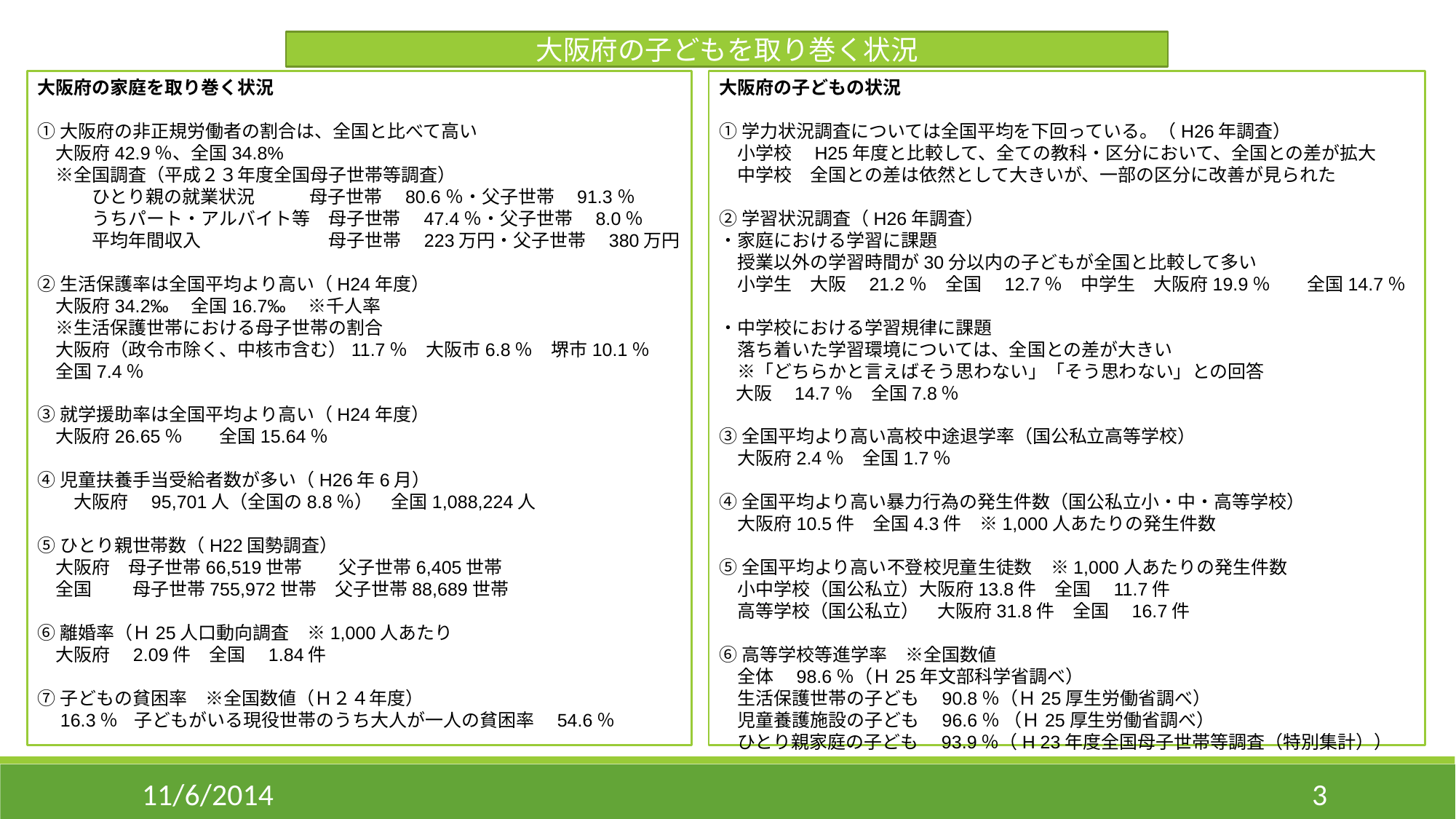

大阪府の子どもを取り巻く状況
大阪府の家庭を取り巻く状況

①大阪府の非正規労働者の割合は、全国と比べて高い
　大阪府42.9％、全国34.8%
　※全国調査（平成２３年度全国母子世帯等調査）
　　　ひとり親の就業状況　　　母子世帯　80.6％・父子世帯　91.3％
　　　うちパート・アルバイト等　母子世帯　47.4％・父子世帯　8.0％
　　　平均年間収入　　　　　　　母子世帯　223万円・父子世帯　380万円

②生活保護率は全国平均より高い（H24年度）
　大阪府34.2‰　全国16.7‰　※千人率
　※生活保護世帯における母子世帯の割合
　大阪府（政令市除く、中核市含む）11.7％　大阪市6.8％　堺市10.1％
　全国7.4％

③就学援助率は全国平均より高い（H24年度）
　大阪府26.65％　　全国15.64％

④児童扶養手当受給者数が多い（H26年6月）
　　大阪府　95,701人（全国の8.8％）　全国1,088,224人

⑤ひとり親世帯数（H22国勢調査）
　大阪府　母子世帯66,519世帯　　父子世帯6,405世帯
　全国　　 母子世帯755,972世帯　父子世帯88,689世帯

⑥離婚率（Ｈ25人口動向調査　※1,000人あたり
　大阪府　2.09件　全国　1.84件

⑦子どもの貧困率　※全国数値（Ｈ２４年度）
　16.3％    子どもがいる現役世帯のうち大人が一人の貧困率　54.6％

大阪府の子どもの状況

①学力状況調査については全国平均を下回っている。（H26年調査）
　小学校　H25年度と比較して、全ての教科・区分において、全国との差が拡大
　中学校　全国との差は依然として大きいが、一部の区分に改善が見られた

②学習状況調査（H26年調査）
・家庭における学習に課題
　授業以外の学習時間が30分以内の子どもが全国と比較して多い
　小学生　大阪　21.2％　全国　12.7％　中学生　大阪府19.9％　　全国14.7％
・中学校における学習規律に課題
　落ち着いた学習環境については、全国との差が大きい
　※「どちらかと言えばそう思わない」「そう思わない」との回答
   大阪　14.7％　全国7.8％

③全国平均より高い高校中途退学率（国公私立高等学校）
　大阪府2.4％　全国1.7％

④全国平均より高い暴力行為の発生件数（国公私立小・中・高等学校）
　大阪府10.5件　全国4.3件　※1,000人あたりの発生件数

⑤全国平均より高い不登校児童生徒数　※1,000人あたりの発生件数
　小中学校（国公私立）大阪府13.8件　全国　11.7件
　高等学校（国公私立）　大阪府31.8件　全国　16.7件

⑥高等学校等進学率　※全国数値
　全体　98.6％（Ｈ25年文部科学省調べ）
　生活保護世帯の子ども　90.8％（Ｈ25厚生労働省調べ）
　児童養護施設の子ども　96.6％ （Ｈ25厚生労働省調べ）
　ひとり親家庭の子ども　93.9％（H 23年度全国母子世帯等調査（特別集計））
11/6/2014
3